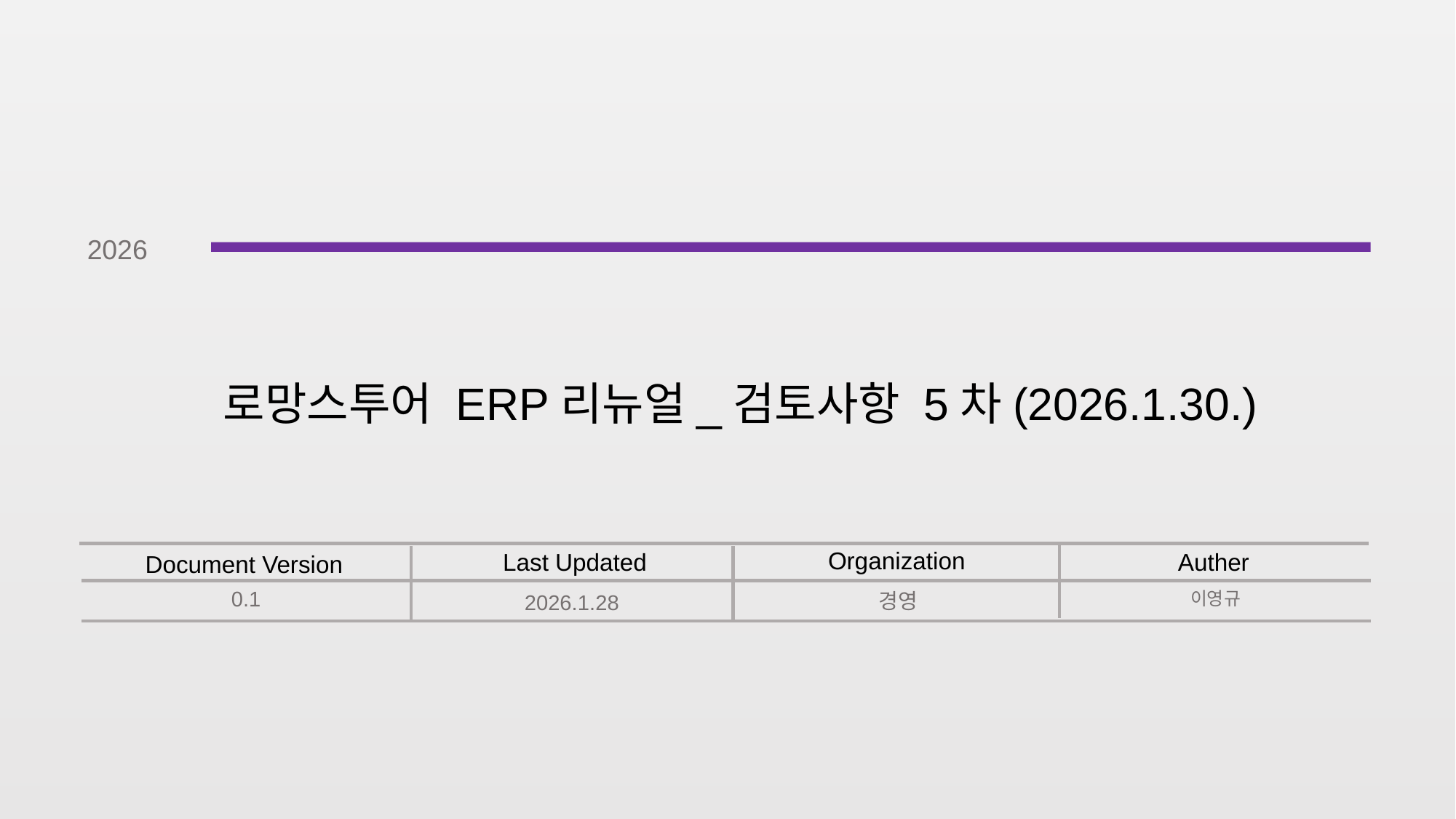

2026

로망스투어 ERP리뉴얼_검토사항 5차(2026.1.30.)
Organization
Auther
Last Updated
Document Version
0.1
이영규
경영
2026.1.28
1